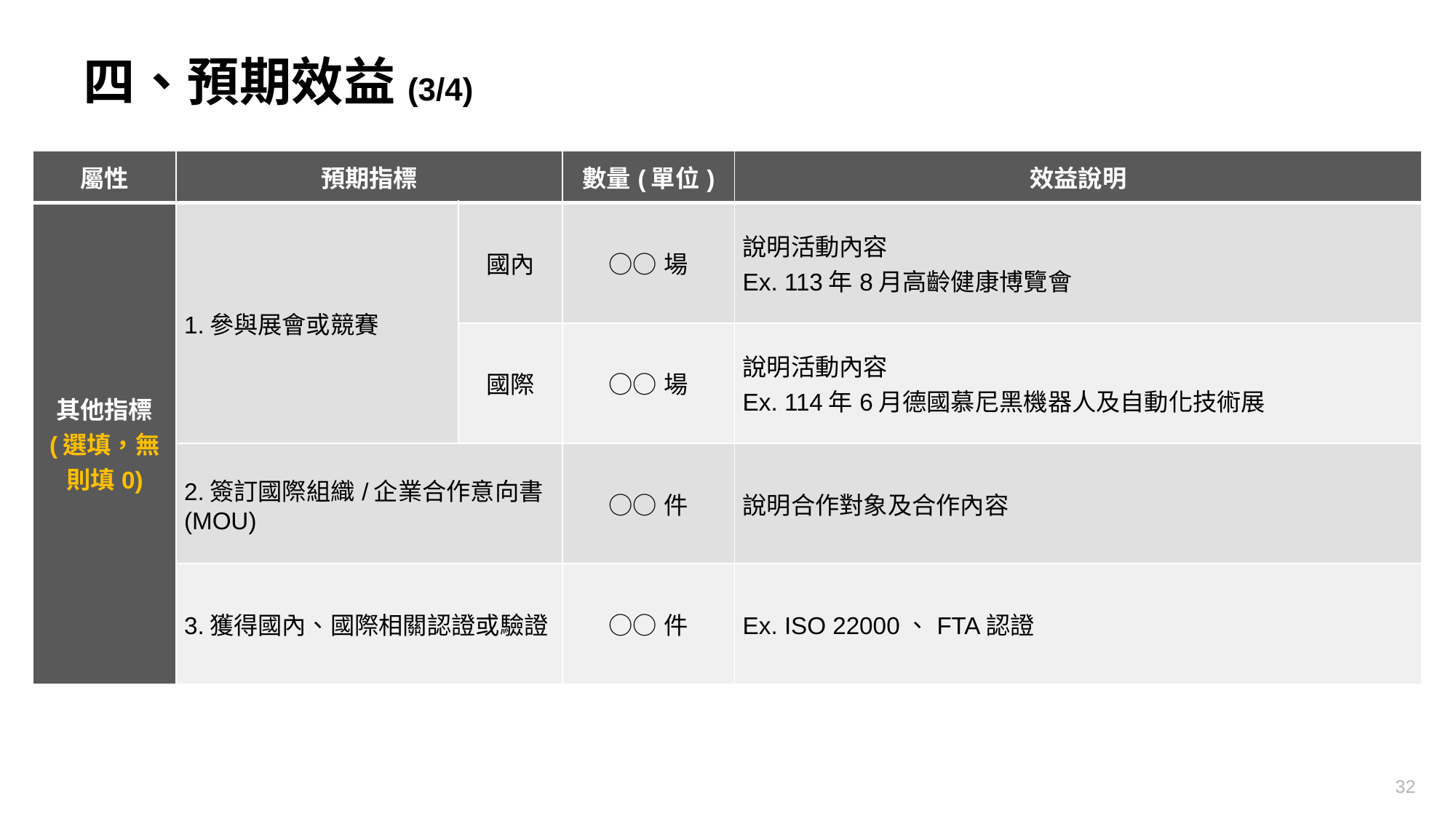

# 四、預期效益(3/4)
| 屬性 | 預期指標 |  | 數量(單位) | 效益說明 |
| --- | --- | --- | --- | --- |
| 其他指標 (選填，無則填0) | 1.參與展會或競賽 | 國內 | ○○場 | 說明活動內容 Ex. 113年8月高齡健康博覽會 |
|  |  | 國際 | ○○場 | 說明活動內容 Ex. 114年6月德國慕尼黑機器人及自動化技術展 |
|  | 2.簽訂國際組織/企業合作意向書(MOU) |  | ○○件 | 說明合作對象及合作內容 |
|  | 3.獲得國內、國際相關認證或驗證 |  | ○○件 | Ex. ISO 22000、FTA認證 |
32